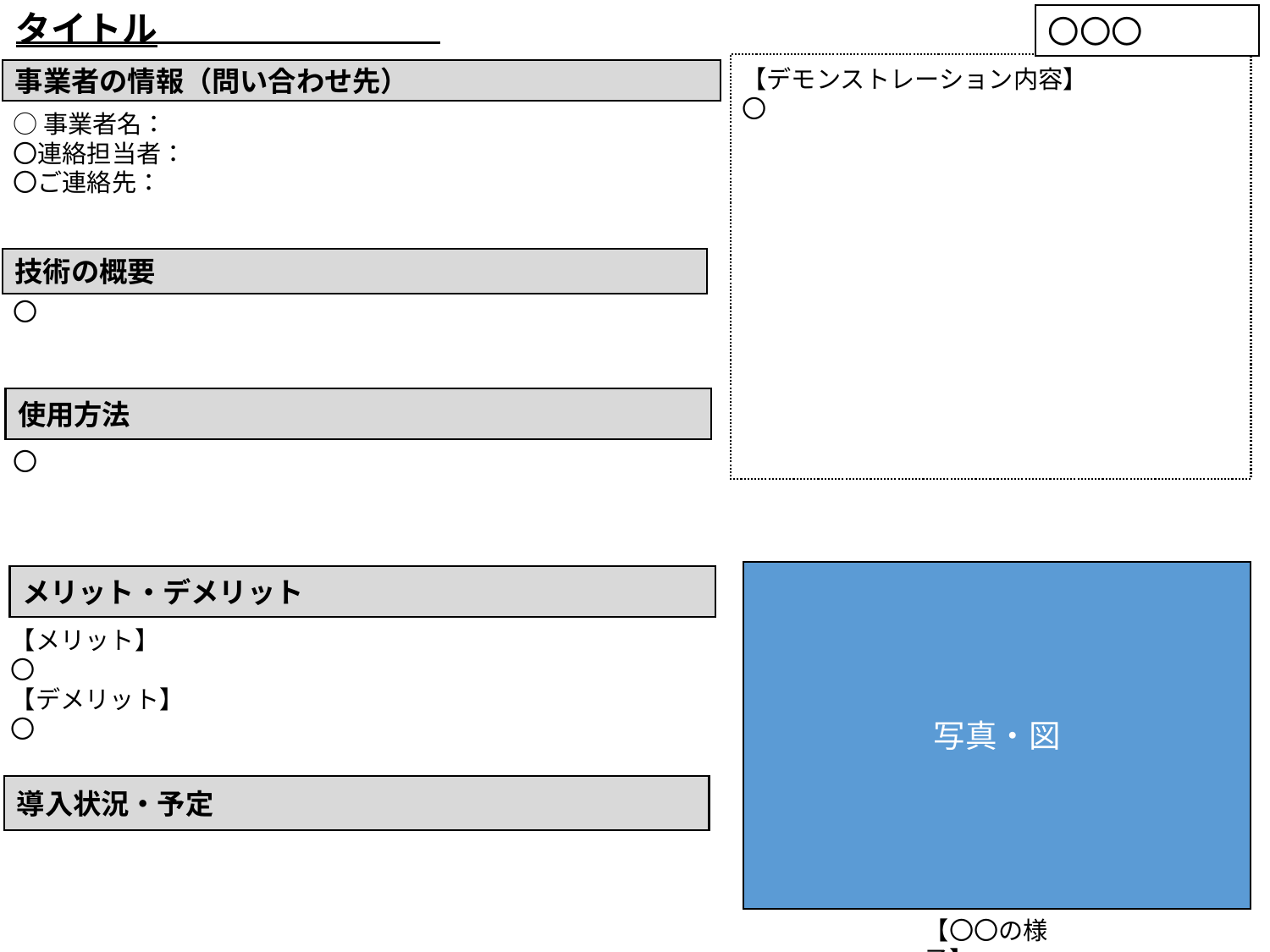

タイトル
〇〇〇

【デモンストレーション内容】
〇
事業者の情報（問い合わせ先）
記入用紙
（このページを最初のページとしてご提出ください）
○事業者名：
〇連絡担当者：
〇ご連絡先：
技術の概要
〇
使用方法
〇
写真・図
メリット・デメリット
【メリット】
〇
【デメリット】
〇
導入状況・予定
【〇〇の様子】